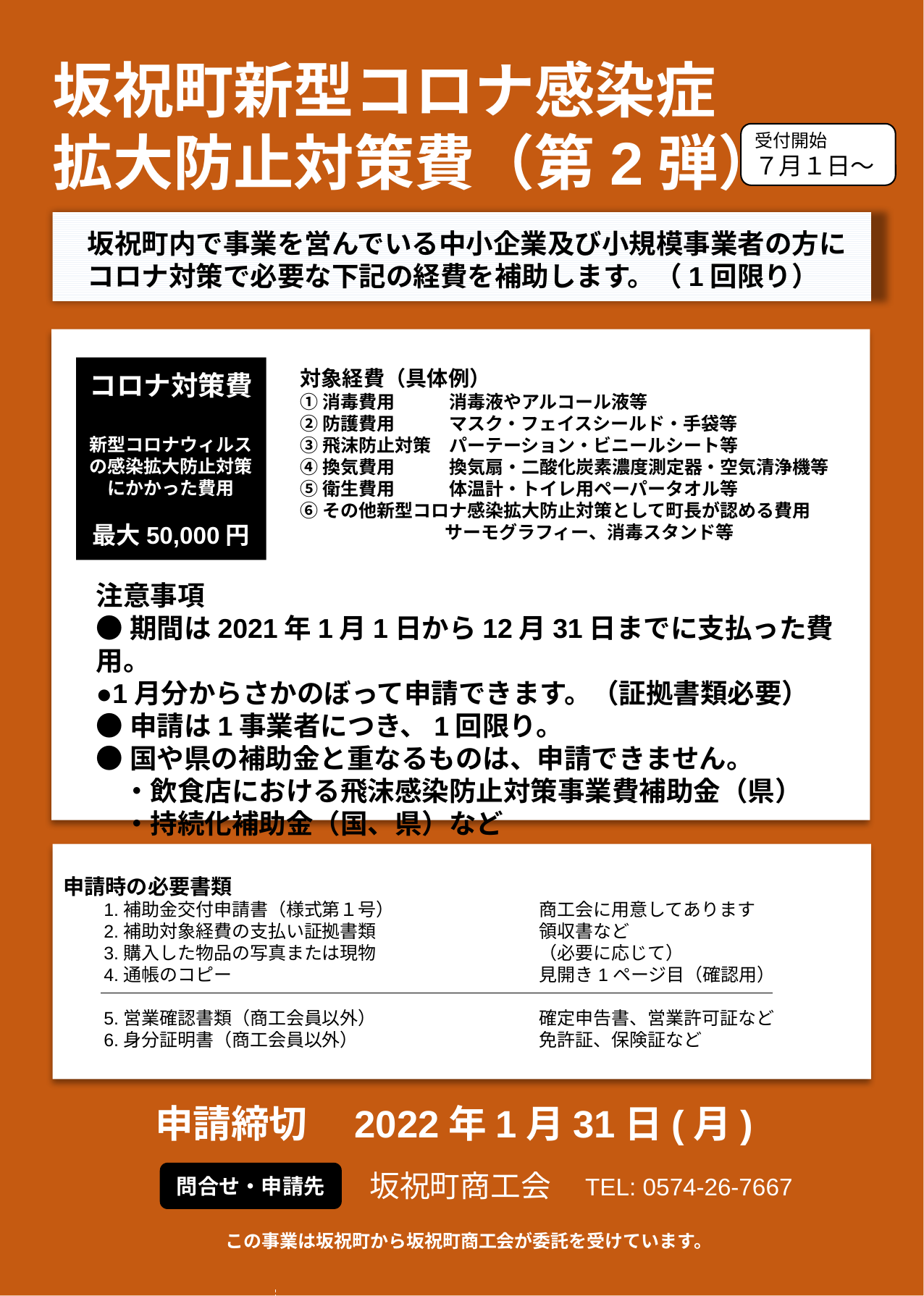

坂祝町新型コロナ感染症
拡大防止対策費（第2弾）
受付開始
７月１日～

坂祝町内で事業を営んでいる中小企業及び小規模事業者の方に
コロナ対策で必要な下記の経費を補助します。（1回限り）

コロナ対策費

新型コロナウィルスの感染拡大防止対策にかかった費用

最大50,000円
対象経費（具体例）
①消毒費用　　　消毒液やアルコール液等
②防護費用　　　マスク・フェイスシールド・手袋等
③飛沫防止対策　パーテーション・ビニールシート等
④換気費用　　　換気扇・二酸化炭素濃度測定器・空気清浄機等
⑤衛生費用　　　体温計・トイレ用ペーパータオル等
⑥その他新型コロナ感染拡大防止対策として町長が認める費用
　　　　　　　　サーモグラフィー、消毒スタンド等

注意事項
●期間は2021年1月1日から12月31日までに支払った費用。
●1月分からさかのぼって申請できます。（証拠書類必要）
●申請は1事業者につき、1回限り。
●国や県の補助金と重なるものは、申請できません。
　・飲食店における飛沫感染防止対策事業費補助金（県）
　・持続化補助金（国、県）など
申請時の必要書類
　　1.補助金交付申請書（様式第１号）　　　　　　　　商工会に用意してあります
　　2.補助対象経費の支払い証拠書類　　　　　　　　　領収書など
　　3.購入した物品の写真または現物　　　　　　　　　（必要に応じて）
　　4.通帳のコピー　　　　　　　　　　　　　　　　　見開き1ページ目（確認用）

　　5.営業確認書類（商工会員以外）　　　　　　　　　確定申告書、営業許可証など
　　6.身分証明書（商工会員以外）　　　　　　　　　　免許証、保険証など
申請締切　2022年1月31日(月)

坂祝町商工会
問合せ・申請先
TEL: 0574-26-7667
この事業は坂祝町から坂祝町商工会が委託を受けています。